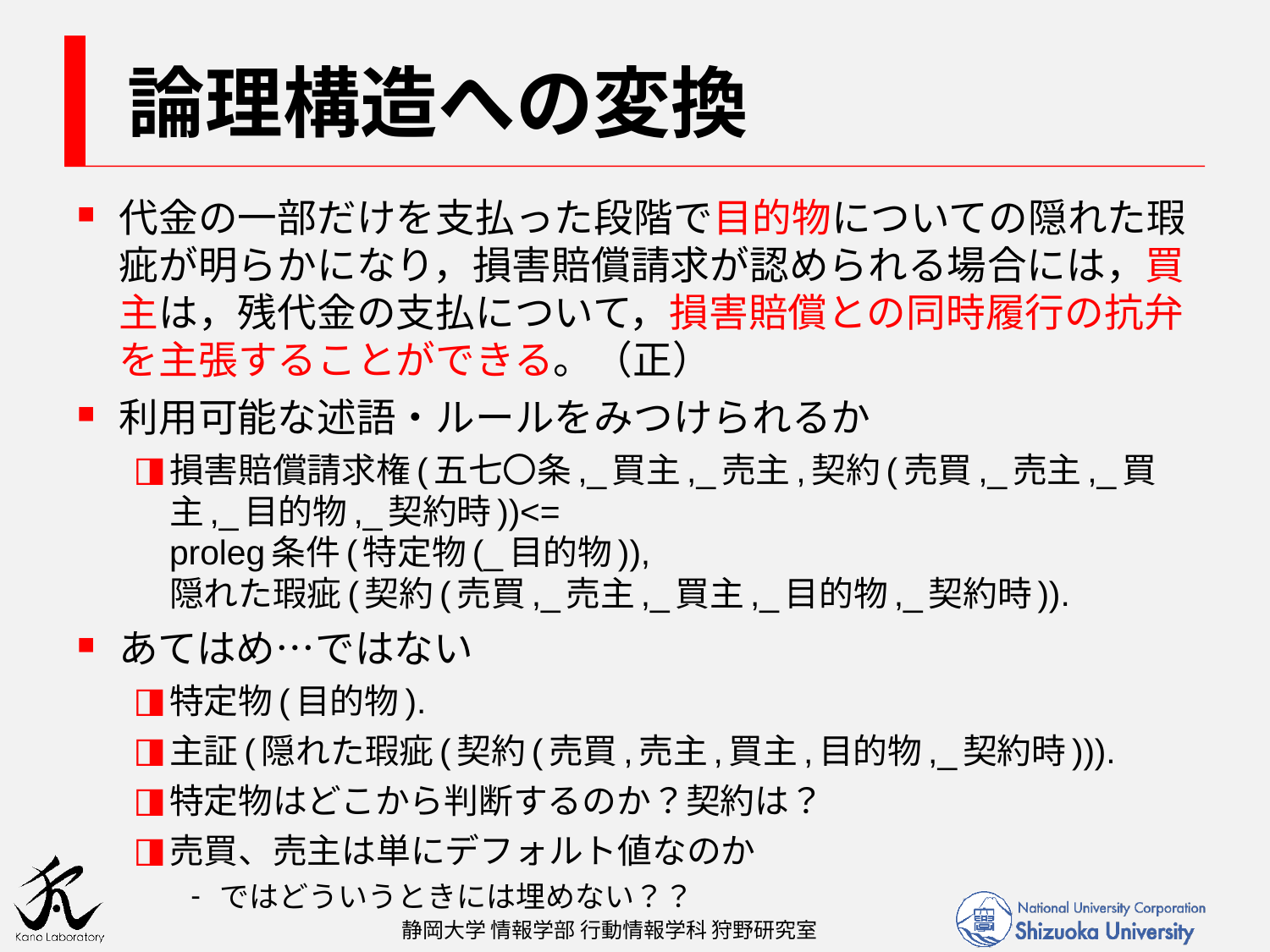

# 論理構造への変換
代金の一部だけを支払った段階で目的物についての隠れた瑕疵が明らかになり，損害賠償請求が認められる場合には，買主は，残代金の支払について，損害賠償との同時履行の抗弁を主張することができる。（正）
利用可能な述語・ルールをみつけられるか
損害賠償請求権(五七〇条,_買主,_売主,契約(売買,_売主,_買主,_目的物,_契約時))<=
proleg条件(特定物(_目的物)),
隠れた瑕疵(契約(売買,_売主,_買主,_目的物,_契約時)).
あてはめ…ではない
特定物(目的物).
主証(隠れた瑕疵(契約(売買,売主,買主,目的物,_契約時))).
特定物はどこから判断するのか？契約は？
売買、売主は単にデフォルト値なのか
ではどういうときには埋めない？？